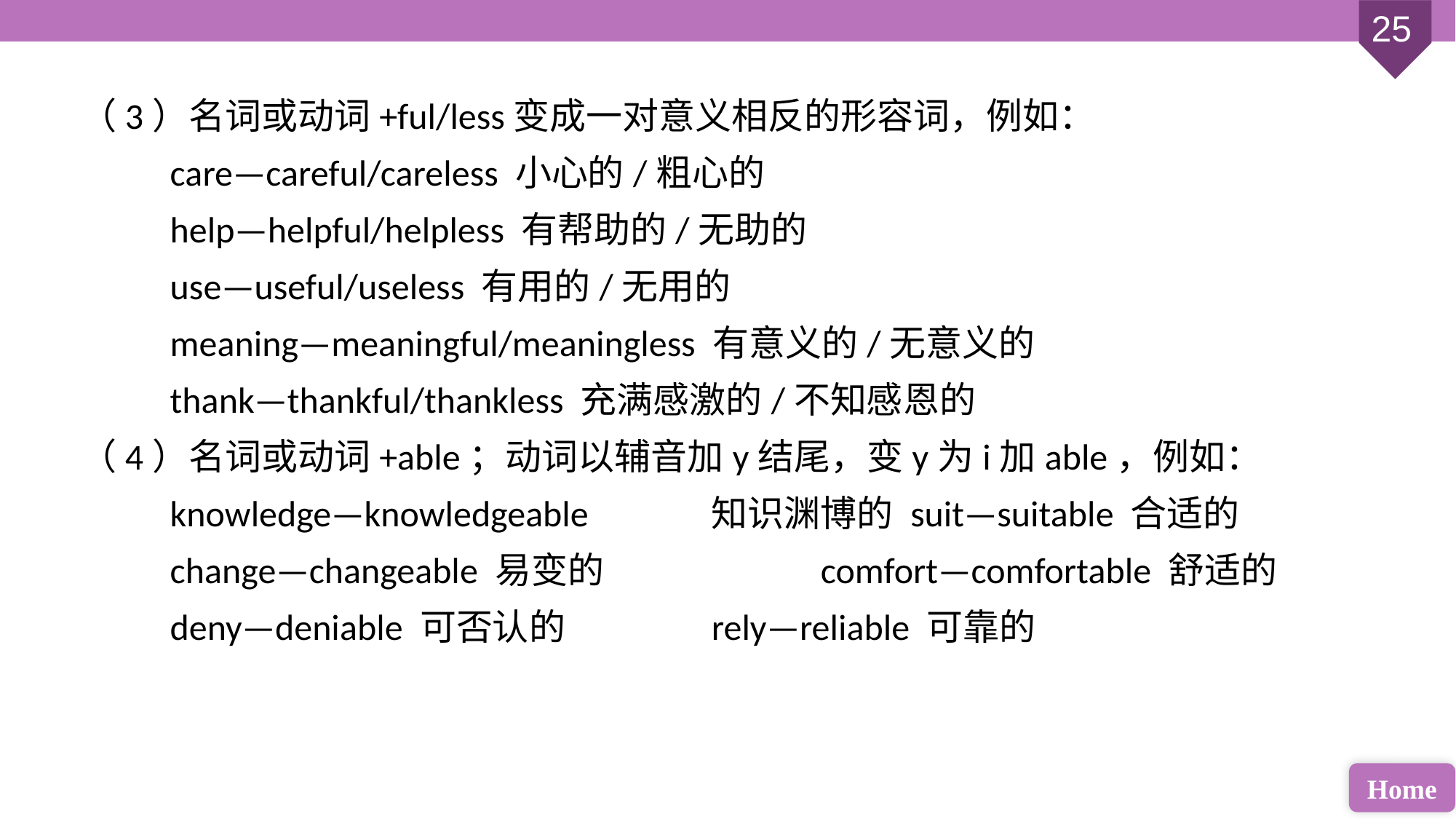

（3）名词或动词+ful/less变成一对意义相反的形容词，例如：
           care—careful/careless 小心的/粗心的
           help—helpful/helpless 有帮助的/无助的
           use—useful/useless 有用的/无用的
           meaning—meaningful/meaningless 有意义的/无意义的
           thank—thankful/thankless 充满感激的/不知感恩的
（4）名词或动词+able；动词以辅音加y结尾，变y为i加able，例如：
           knowledge—knowledgeable 		知识渊博的 suit—suitable 合适的
           change—changeable 易变的 		comfort—comfortable 舒适的
           deny—deniable 可否认的 		rely—reliable 可靠的